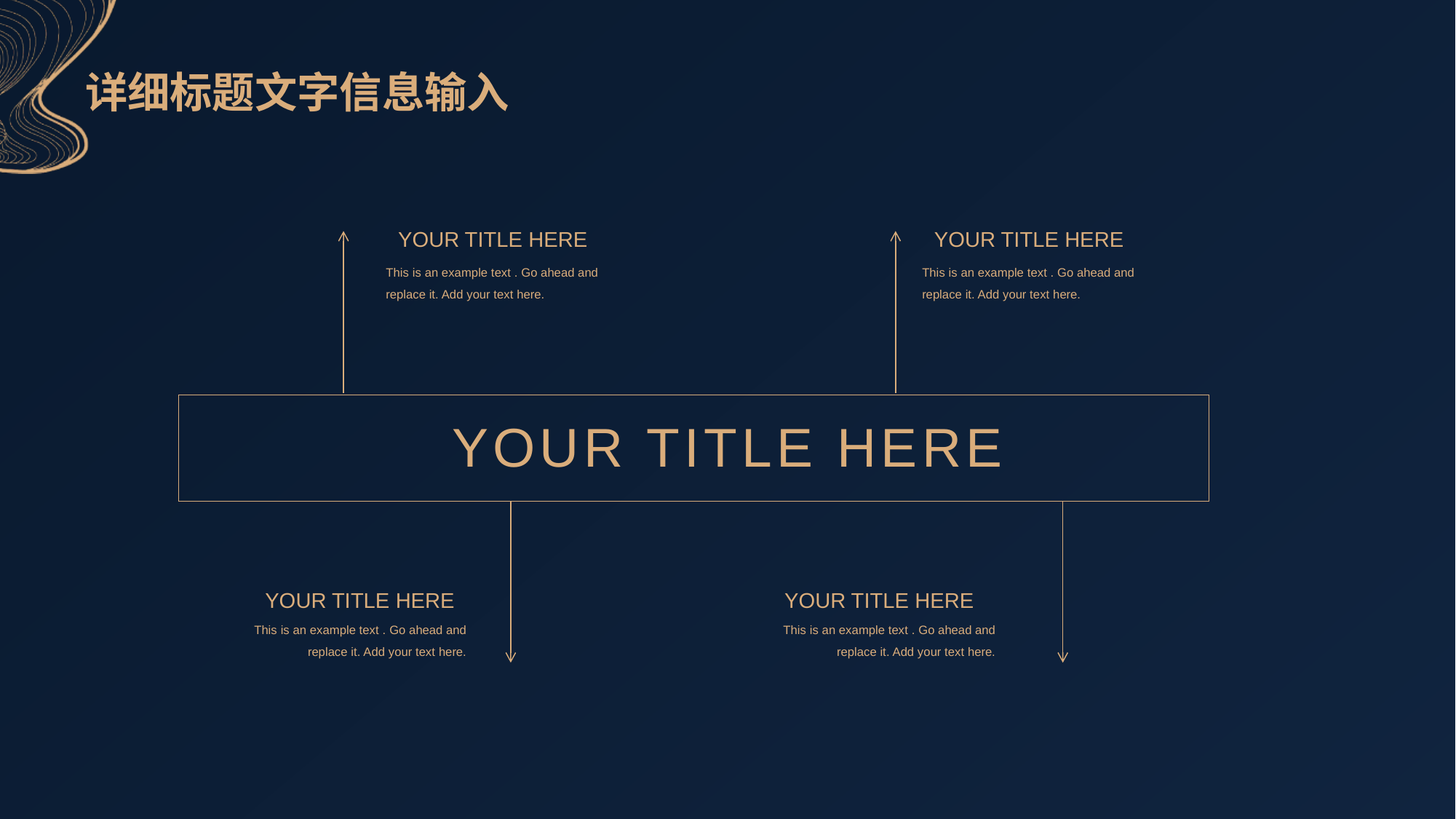

详细标题文字信息输入
YOUR TITLE HERE
This is an example text . Go ahead and replace it. Add your text here.
YOUR TITLE HERE
This is an example text . Go ahead and replace it. Add your text here.

YOUR TITLE HERE
YOUR TITLE HERE
This is an example text . Go ahead and replace it. Add your text here.
YOUR TITLE HERE
This is an example text . Go ahead and replace it. Add your text here.